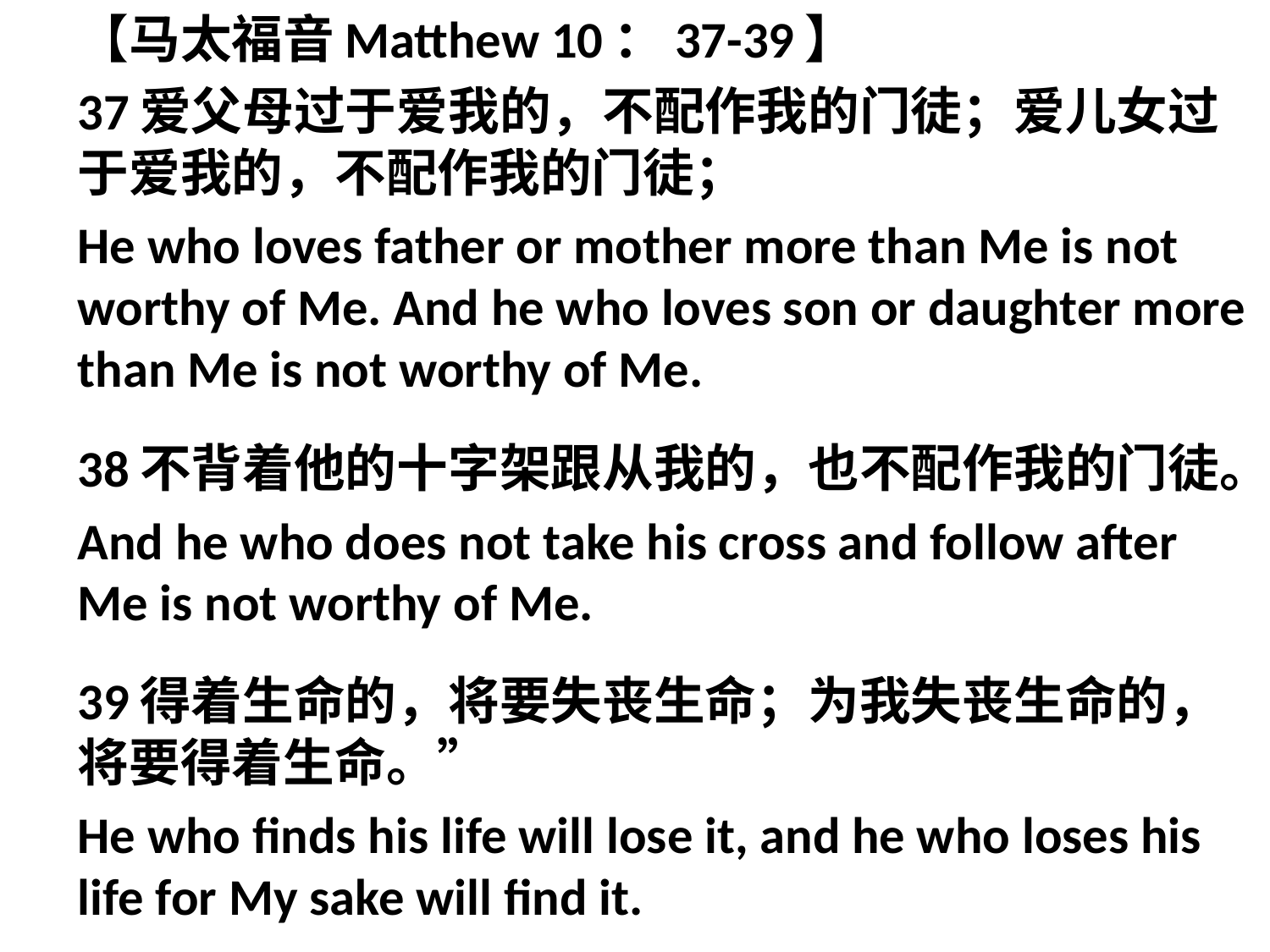

【马太福音Matthew 10：37-39】
37爱父母过于爱我的，不配作我的门徒；爱儿女过于爱我的，不配作我的门徒；
He who loves father or mother more than Me is not worthy of Me. And he who loves son or daughter more than Me is not worthy of Me.

38不背着他的十字架跟从我的，也不配作我的门徒。
And he who does not take his cross and follow after Me is not worthy of Me.

39得着生命的，将要失丧生命；为我失丧生命的，将要得着生命。”
He who finds his life will lose it, and he who loses his life for My sake will find it.